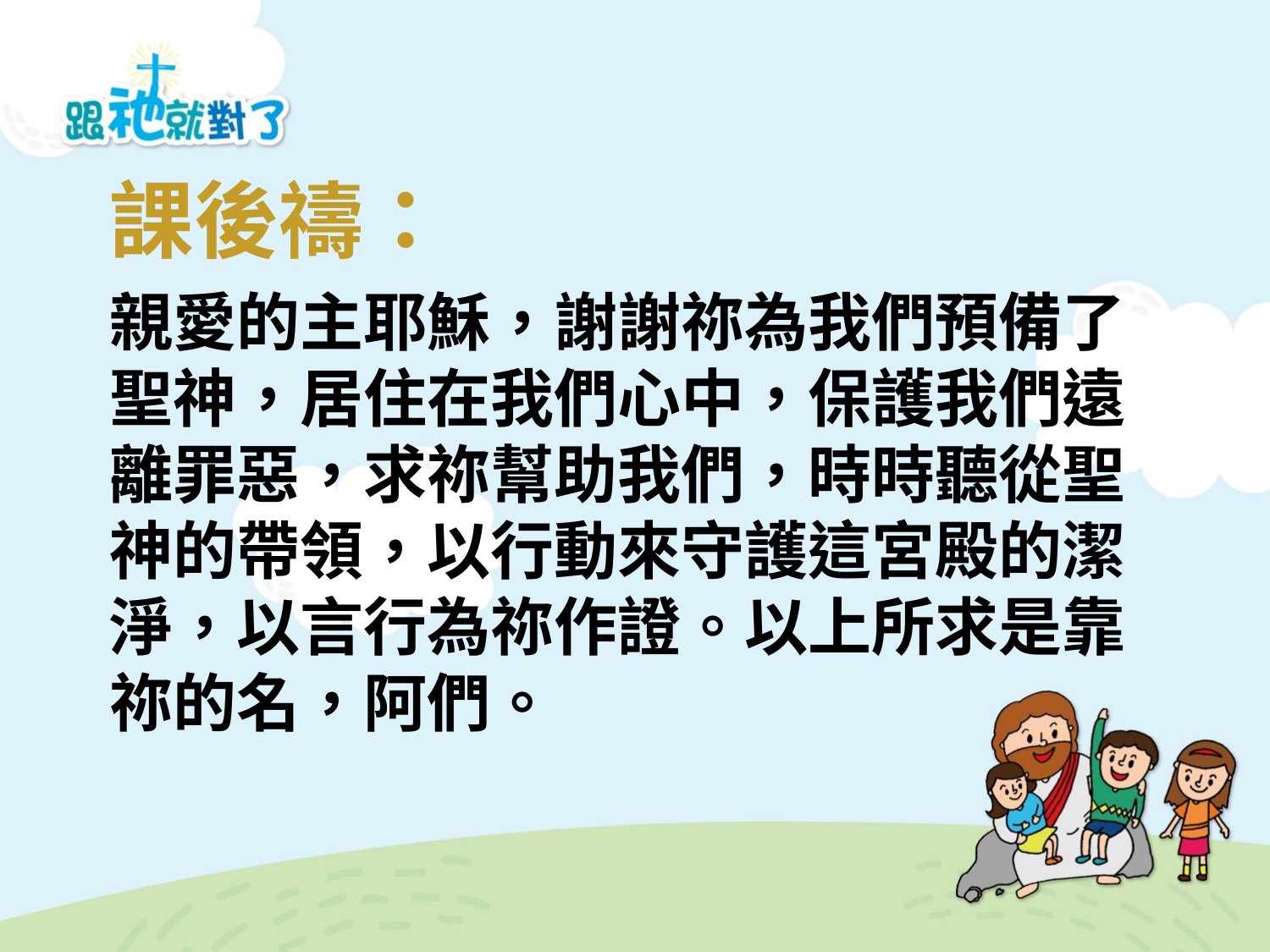

課後禱：
親愛的主耶穌，謝謝祢為我們預備了聖神，居住在我們心中，保護我們遠離罪惡，求祢幫助我們，時時聽從聖神的帶領，以行動來守護這宮殿的潔淨，以言行為祢作證。以上所求是靠祢的名，阿們。